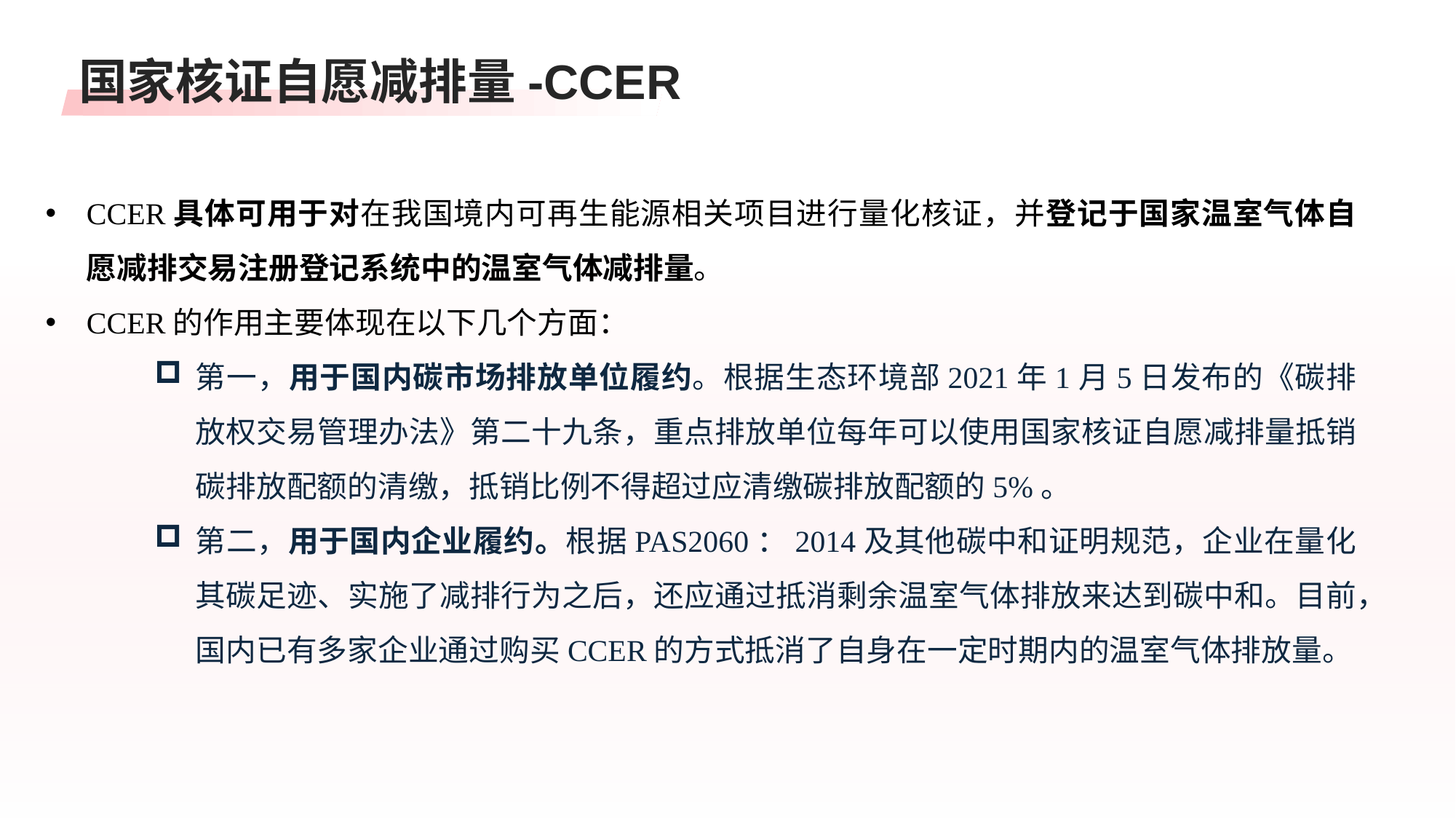

国家核证自愿减排量-CCER

CCER具体可用于对在我国境内可再生能源相关项目进行量化核证，并登记于国家温室气体自愿减排交易注册登记系统中的温室气体减排量。
CCER的作用主要体现在以下几个方面：
第一，用于国内碳市场排放单位履约。根据生态环境部2021年1月5日发布的《碳排放权交易管理办法》第二十九条，重点排放单位每年可以使用国家核证自愿减排量抵销碳排放配额的清缴，抵销比例不得超过应清缴碳排放配额的5%。
第二，用于国内企业履约。根据PAS2060：2014及其他碳中和证明规范，企业在量化其碳足迹、实施了减排行为之后，还应通过抵消剩余温室气体排放来达到碳中和。目前，国内已有多家企业通过购买CCER的方式抵消了自身在一定时期内的温室气体排放量。